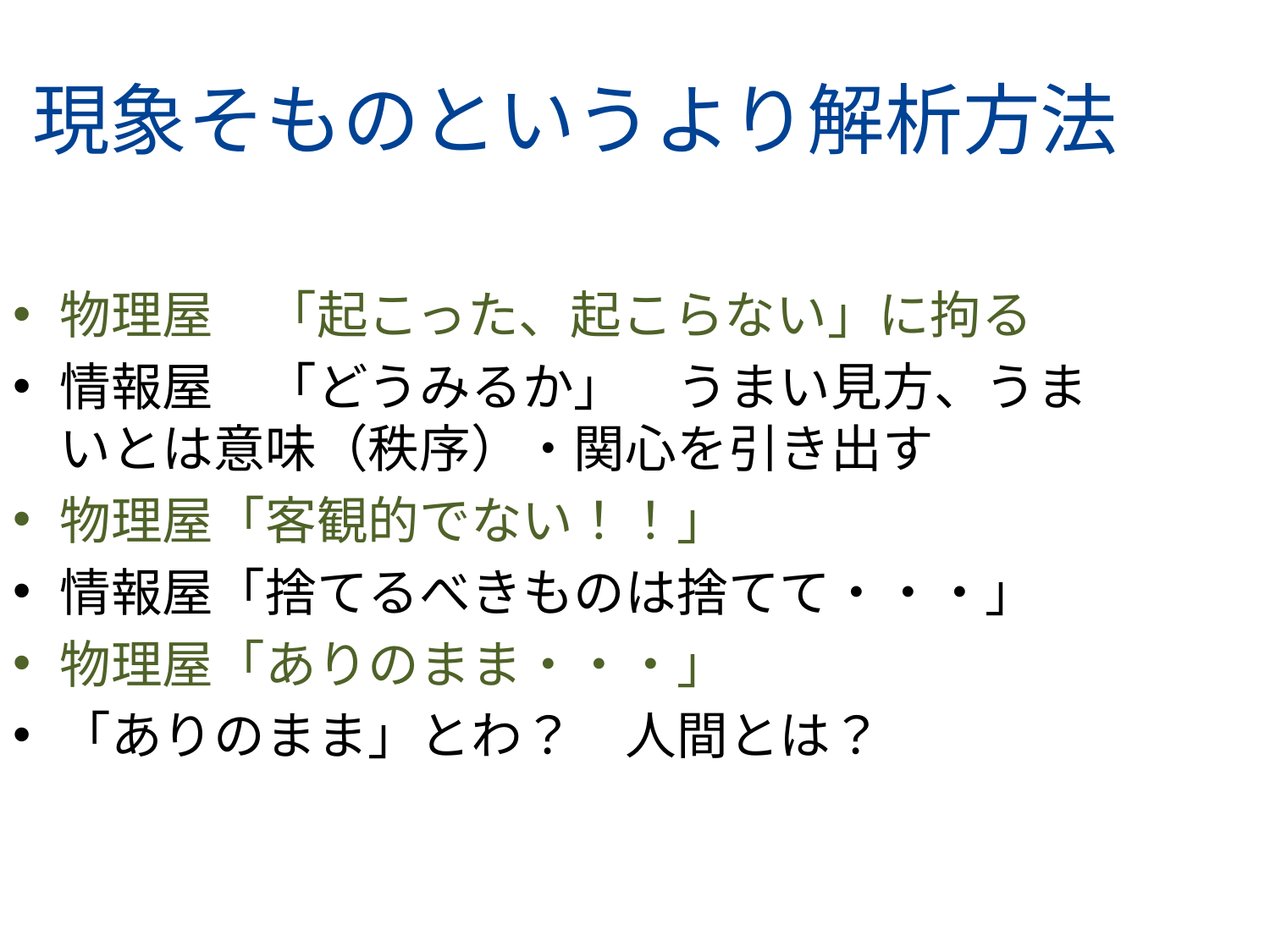

現象そものというより解析方法
物理屋　「起こった、起こらない」に拘る
情報屋　「どうみるか」　うまい見方、うまいとは意味（秩序）・関心を引き出す
物理屋「客観的でない！！」
情報屋「捨てるべきものは捨てて・・・」
物理屋「ありのまま・・・」
「ありのまま」とわ？　人間とは？